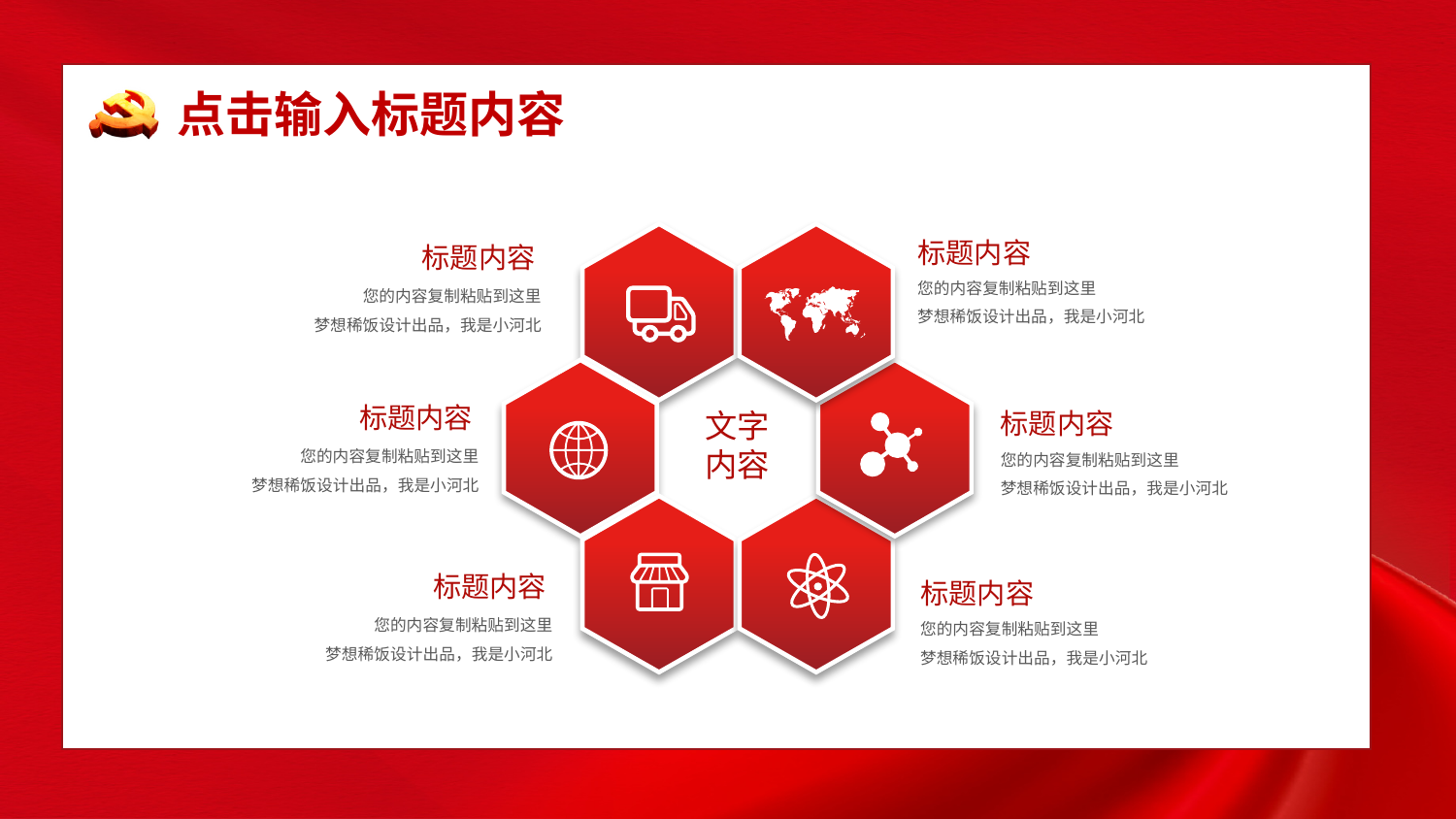

标题内容
您的内容复制粘贴到这里
梦想稀饭设计出品，我是小河北
标题内容
您的内容复制粘贴到这里
梦想稀饭设计出品，我是小河北

标题内容
您的内容复制粘贴到这里
梦想稀饭设计出品，我是小河北
文字
内容
标题内容
您的内容复制粘贴到这里
梦想稀饭设计出品，我是小河北

标题内容
您的内容复制粘贴到这里
梦想稀饭设计出品，我是小河北
标题内容
您的内容复制粘贴到这里
梦想稀饭设计出品，我是小河北